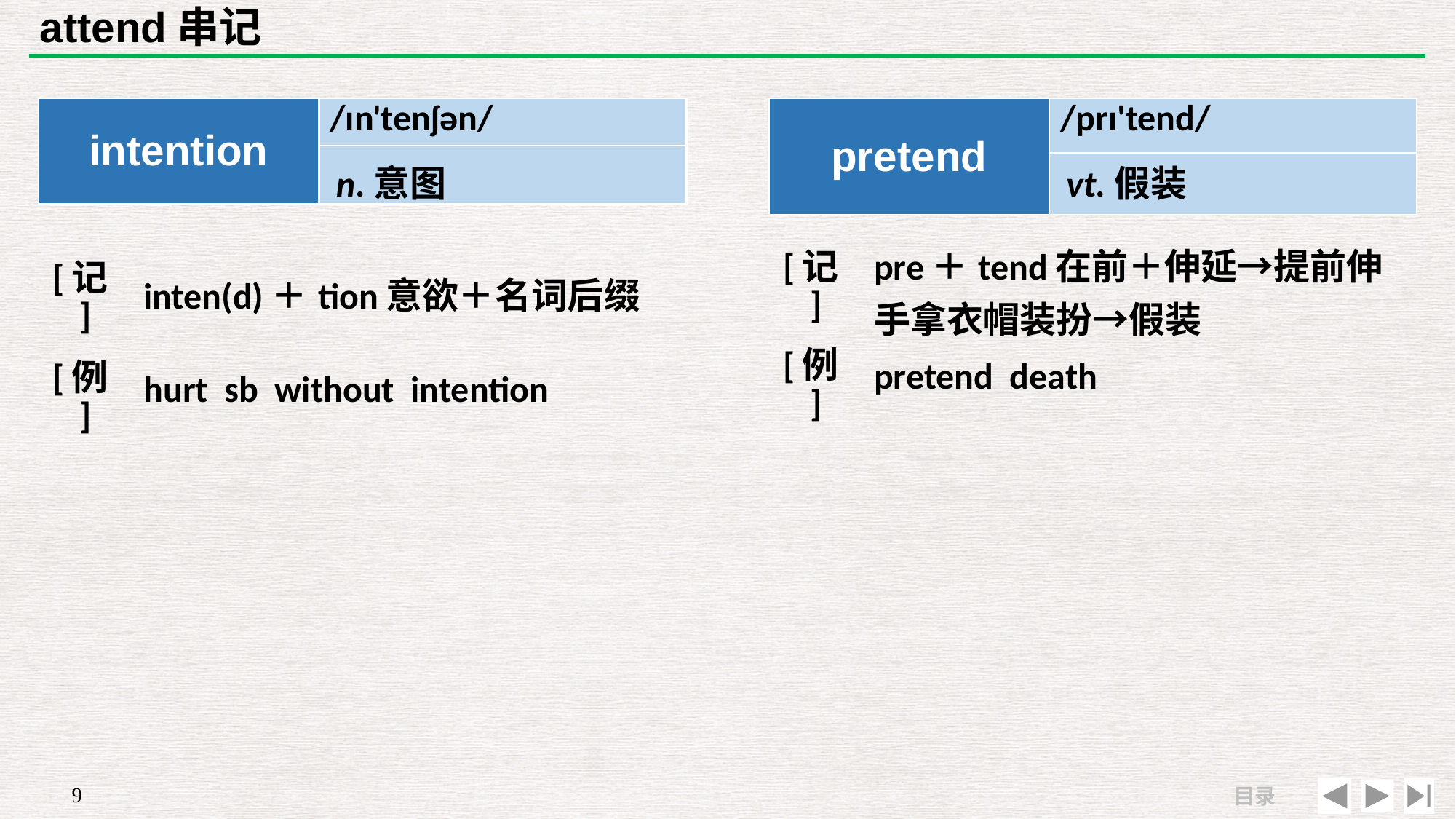

# attend串记

| intention | /ɪn'tenʃən/ |
| --- | --- |
|  |  |
| pretend | /prɪ'tend/ |
| --- | --- |
|  |  |
n.意图
vt.假装
| [记] | pre＋tend在前＋伸延→提前伸手拿衣帽装扮→假装 |
| --- | --- |
| [例] | pretend death |
| [记] | inten(d)＋tion意欲＋名词后缀 |
| --- | --- |
| [例] | hurt sb without intention |